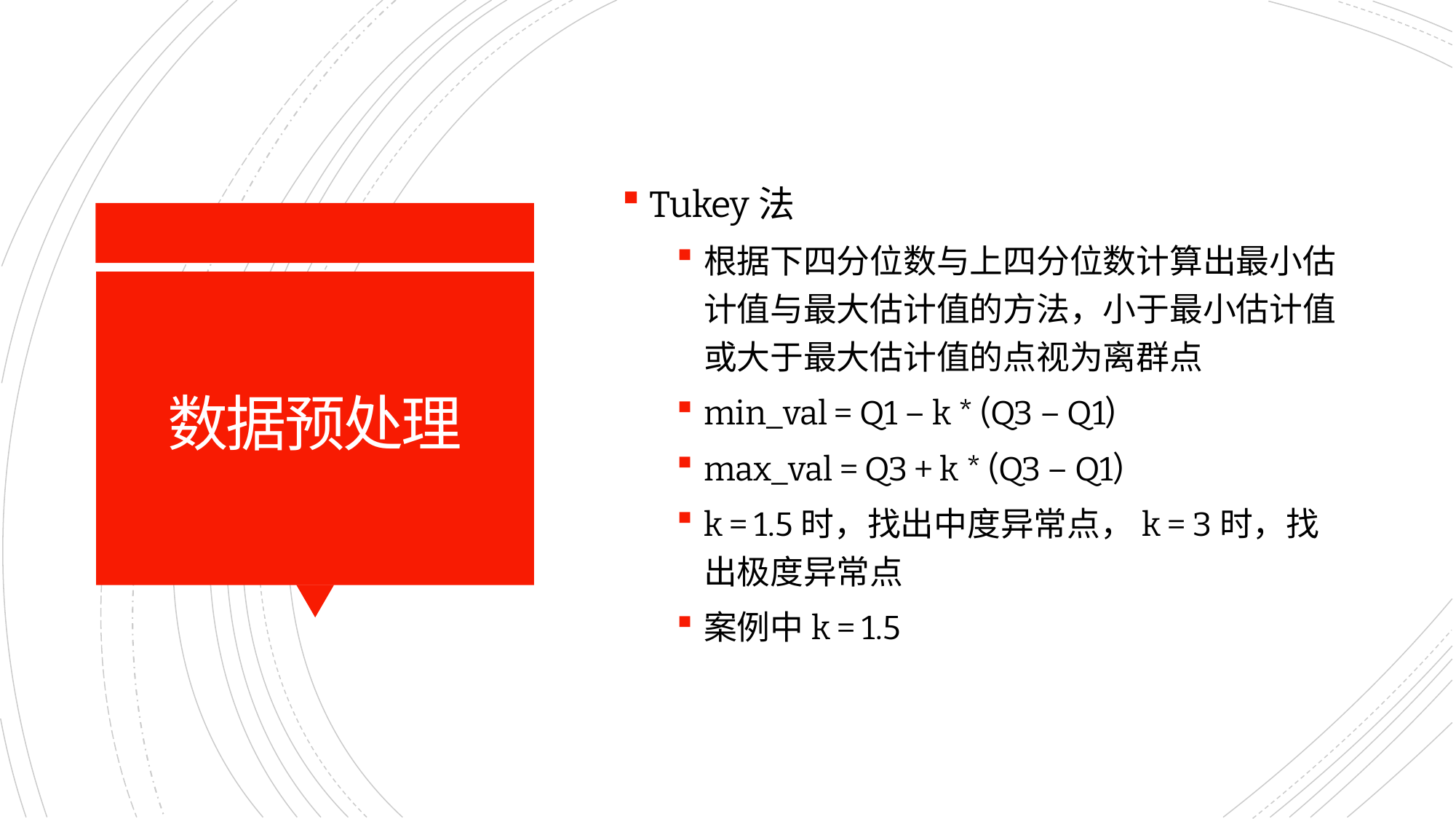

Tukey法
根据下四分位数与上四分位数计算出最小估计值与最大估计值的方法，小于最小估计值或大于最大估计值的点视为离群点
min_val = Q1 – k * (Q3 – Q1)
max_val = Q3 + k * (Q3 – Q1)
k = 1.5时，找出中度异常点，k = 3时，找出极度异常点
案例中k = 1.5
# 数据预处理